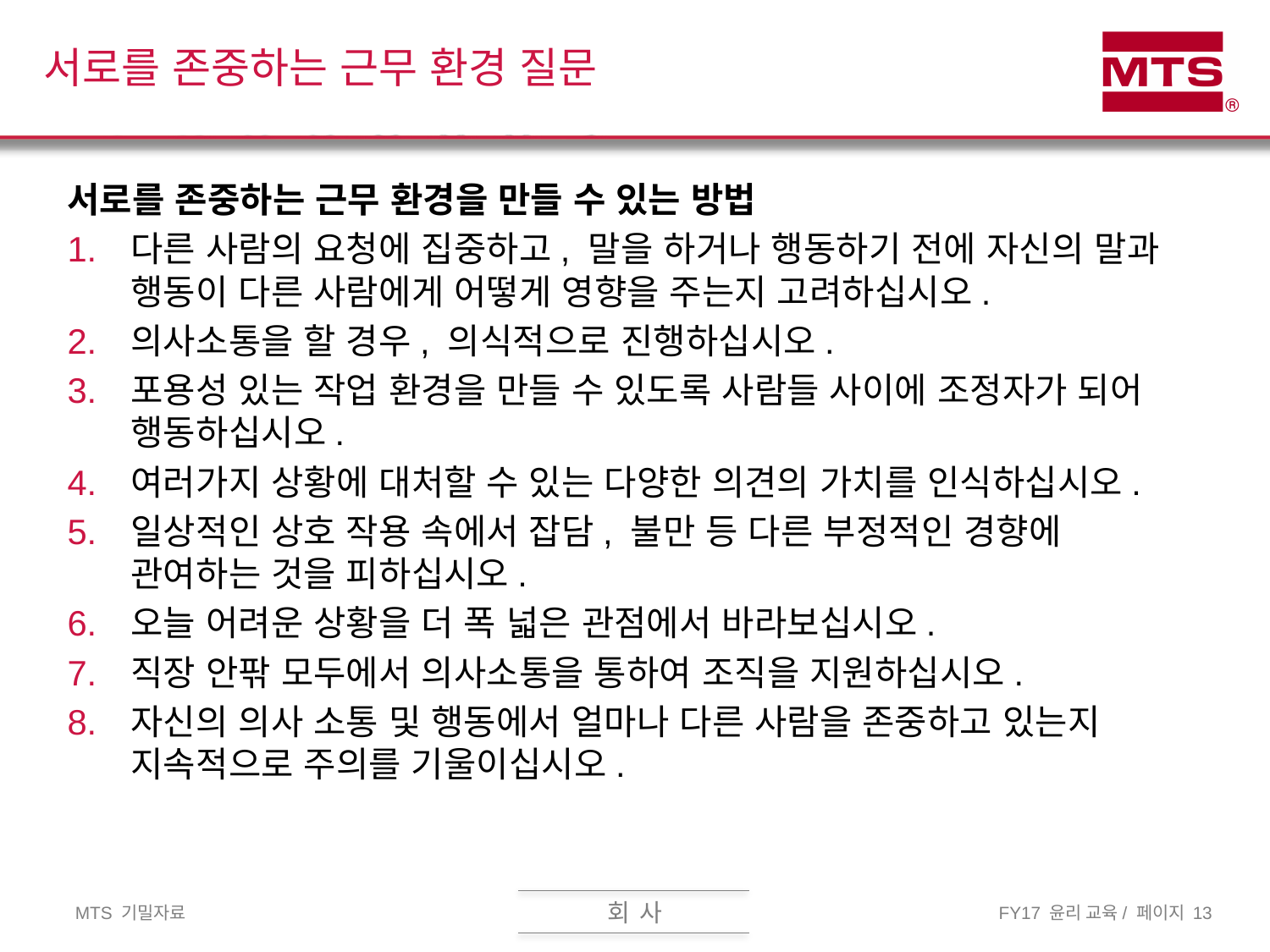

# 서로를 존중하는 근무 환경 질문
서로를 존중하는 근무 환경을 만들 수 있는 방법
다른 사람의 요청에 집중하고, 말을 하거나 행동하기 전에 자신의 말과 행동이 다른 사람에게 어떻게 영향을 주는지 고려하십시오.
의사소통을 할 경우, 의식적으로 진행하십시오.
포용성 있는 작업 환경을 만들 수 있도록 사람들 사이에 조정자가 되어 행동하십시오.
여러가지 상황에 대처할 수 있는 다양한 의견의 가치를 인식하십시오.
일상적인 상호 작용 속에서 잡담, 불만 등 다른 부정적인 경향에 관여하는 것을 피하십시오.
오늘 어려운 상황을 더 폭 넓은 관점에서 바라보십시오.
직장 안팎 모두에서 의사소통을 통하여 조직을 지원하십시오.
자신의 의사 소통 및 행동에서 얼마나 다른 사람을 존중하고 있는지 지속적으로 주의를 기울이십시오.